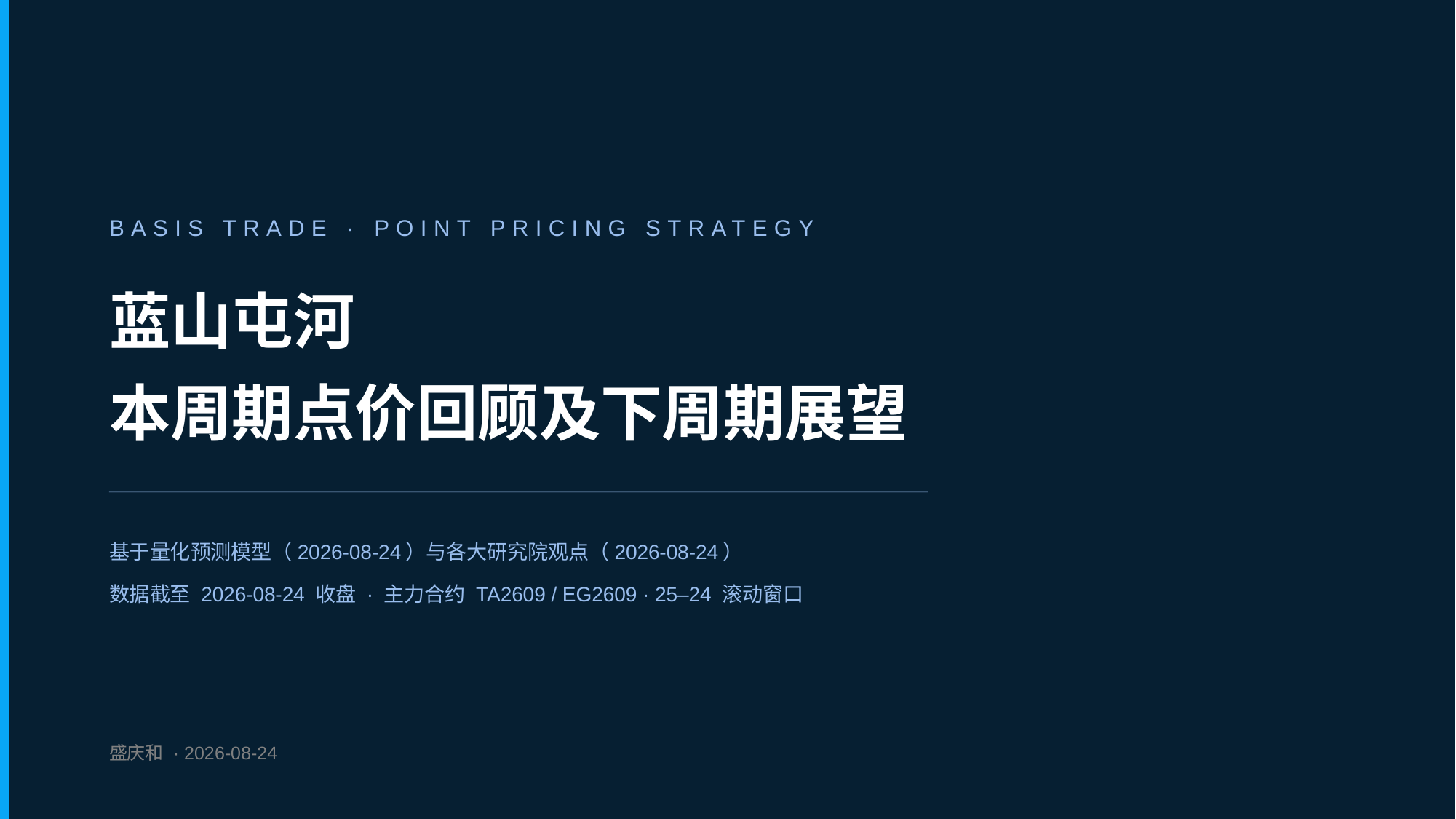

BASIS TRADE · POINT PRICING STRATEGY
蓝山屯河
本周期点价回顾及下周期展望

基于量化预测模型（2026-08-24）与各大研究院观点（2026-08-24）
数据截至 2026-08-24 收盘 · 主力合约 TA2609 / EG2609 · 25–24 滚动窗口
盛庆和 · 2026-08-24